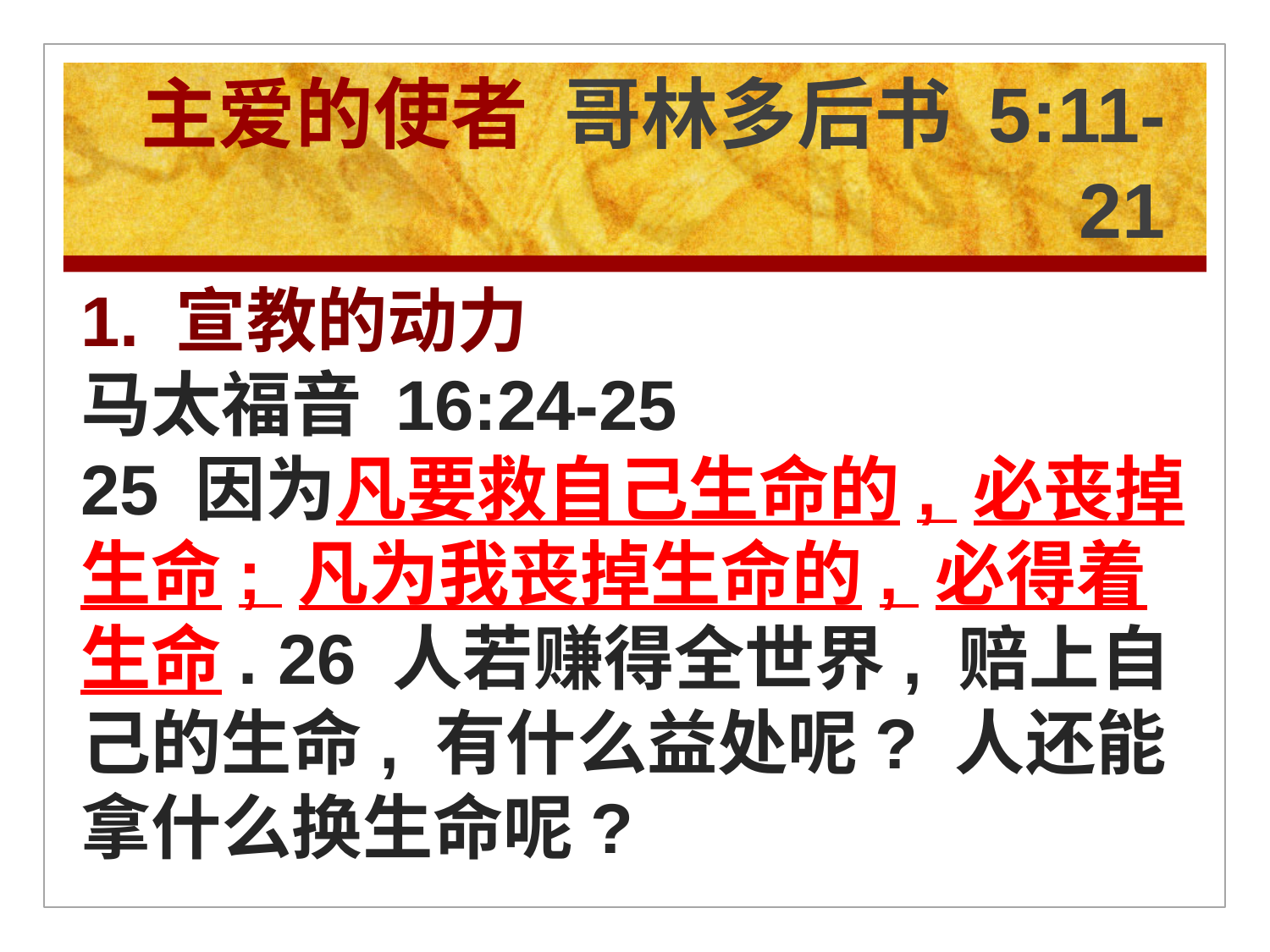

# 主爱的使者  哥林多后书 5:11-21
1. 宣教的动力
马太福音 16:24-25
25 因为凡要救自己生命的, 必丧掉生命; 凡为我丧掉生命的, 必得着生命. 26 人若赚得全世界, 赔上自己的生命, 有什么益处呢? 人还能拿什么换生命呢?